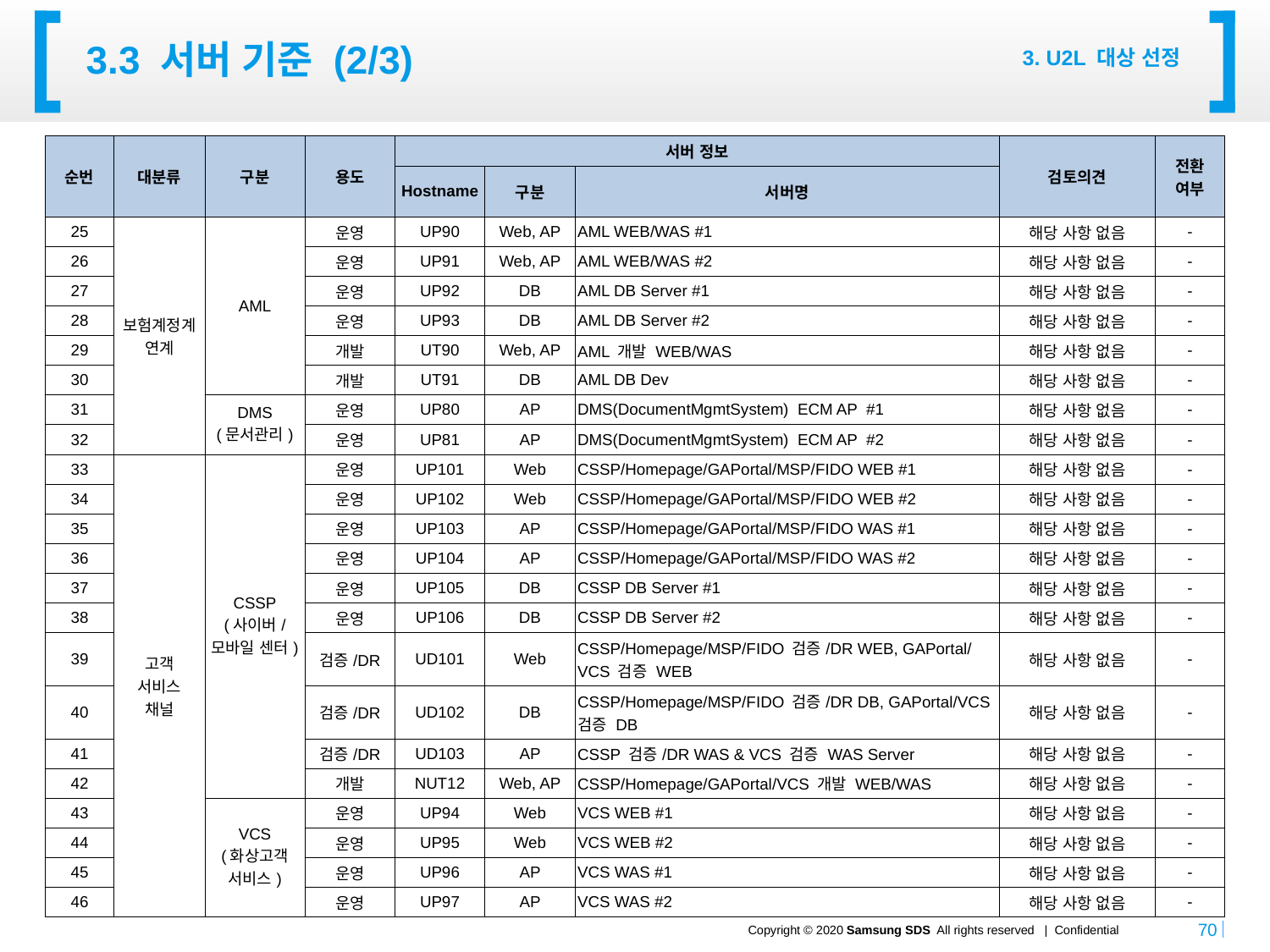

# 3.3 서버 기준 (2/3)
3. U2L 대상 선정
| 순번 | 대분류 | 구분 | 용도 | 서버 정보 |  |  | 검토의견 | 전환 여부 |
| --- | --- | --- | --- | --- | --- | --- | --- | --- |
|  |  |  |  | Hostname | 구분 | 서버명 |  |  |
| 25 | 보험계정계 연계 | AML | 운영 | UP90 | Web, AP | AML WEB/WAS #1 | 해당 사항 없음 | - |
| 26 |  |  | 운영 | UP91 | Web, AP | AML WEB/WAS #2 | 해당 사항 없음 | - |
| 27 |  |  | 운영 | UP92 | DB | AML DB Server #1 | 해당 사항 없음 | - |
| 28 |  |  | 운영 | UP93 | DB | AML DB Server #2 | 해당 사항 없음 | - |
| 29 |  |  | 개발 | UT90 | Web, AP | AML 개발 WEB/WAS | 해당 사항 없음 | - |
| 30 |  |  | 개발 | UT91 | DB | AML DB Dev | 해당 사항 없음 | - |
| 31 |  | DMS (문서관리) | 운영 | UP80 | AP | DMS(DocumentMgmtSystem) ECM AP #1 | 해당 사항 없음 | - |
| 32 |  |  | 운영 | UP81 | AP | DMS(DocumentMgmtSystem) ECM AP #2 | 해당 사항 없음 | - |
| 33 | 고객 서비스 채널 | CSSP (사이버/ 모바일 센터) | 운영 | UP101 | Web | CSSP/Homepage/GAPortal/MSP/FIDO WEB #1 | 해당 사항 없음 | - |
| 34 |  |  | 운영 | UP102 | Web | CSSP/Homepage/GAPortal/MSP/FIDO WEB #2 | 해당 사항 없음 | - |
| 35 |  |  | 운영 | UP103 | AP | CSSP/Homepage/GAPortal/MSP/FIDO WAS #1 | 해당 사항 없음 | - |
| 36 |  |  | 운영 | UP104 | AP | CSSP/Homepage/GAPortal/MSP/FIDO WAS #2 | 해당 사항 없음 | - |
| 37 |  |  | 운영 | UP105 | DB | CSSP DB Server #1 | 해당 사항 없음 | - |
| 38 |  |  | 운영 | UP106 | DB | CSSP DB Server #2 | 해당 사항 없음 | - |
| 39 |  |  | 검증/DR | UD101 | Web | CSSP/Homepage/MSP/FIDO 검증/DR WEB, GAPortal/ VCS 검증 WEB | 해당 사항 없음 | - |
| 40 |  |  | 검증/DR | UD102 | DB | CSSP/Homepage/MSP/FIDO 검증/DR DB, GAPortal/VCS 검증 DB | 해당 사항 없음 | - |
| 41 |  |  | 검증/DR | UD103 | AP | CSSP 검증/DR WAS & VCS 검증 WAS Server | 해당 사항 없음 | - |
| 42 |  |  | 개발 | NUT12 | Web, AP | CSSP/Homepage/GAPortal/VCS 개발 WEB/WAS | 해당 사항 없음 | - |
| 43 |  | VCS (화상고객 서비스) | 운영 | UP94 | Web | VCS WEB #1 | 해당 사항 없음 | - |
| 44 |  |  | 운영 | UP95 | Web | VCS WEB #2 | 해당 사항 없음 | - |
| 45 |  |  | 운영 | UP96 | AP | VCS WAS #1 | 해당 사항 없음 | - |
| 46 |  |  | 운영 | UP97 | AP | VCS WAS #2 | 해당 사항 없음 | - |